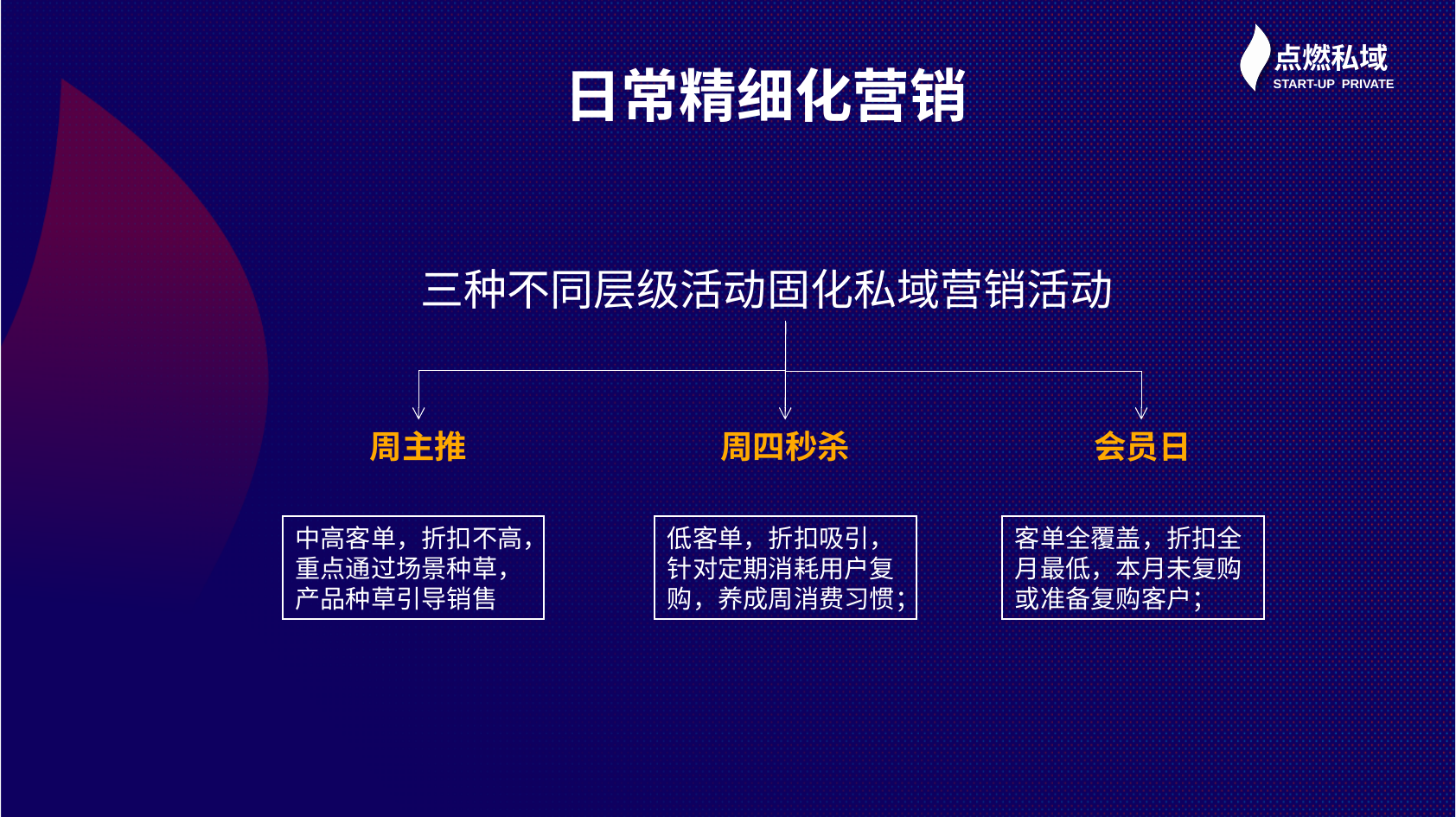

日常精细化营销
三种不同层级活动固化私域营销活动
周主推
周四秒杀
会员日
中高客单，折扣不高，重点通过场景种草，产品种草引导销售
低客单，折扣吸引，针对定期消耗用户复购，养成周消费习惯；
客单全覆盖，折扣全月最低，本月未复购或准备复购客户；